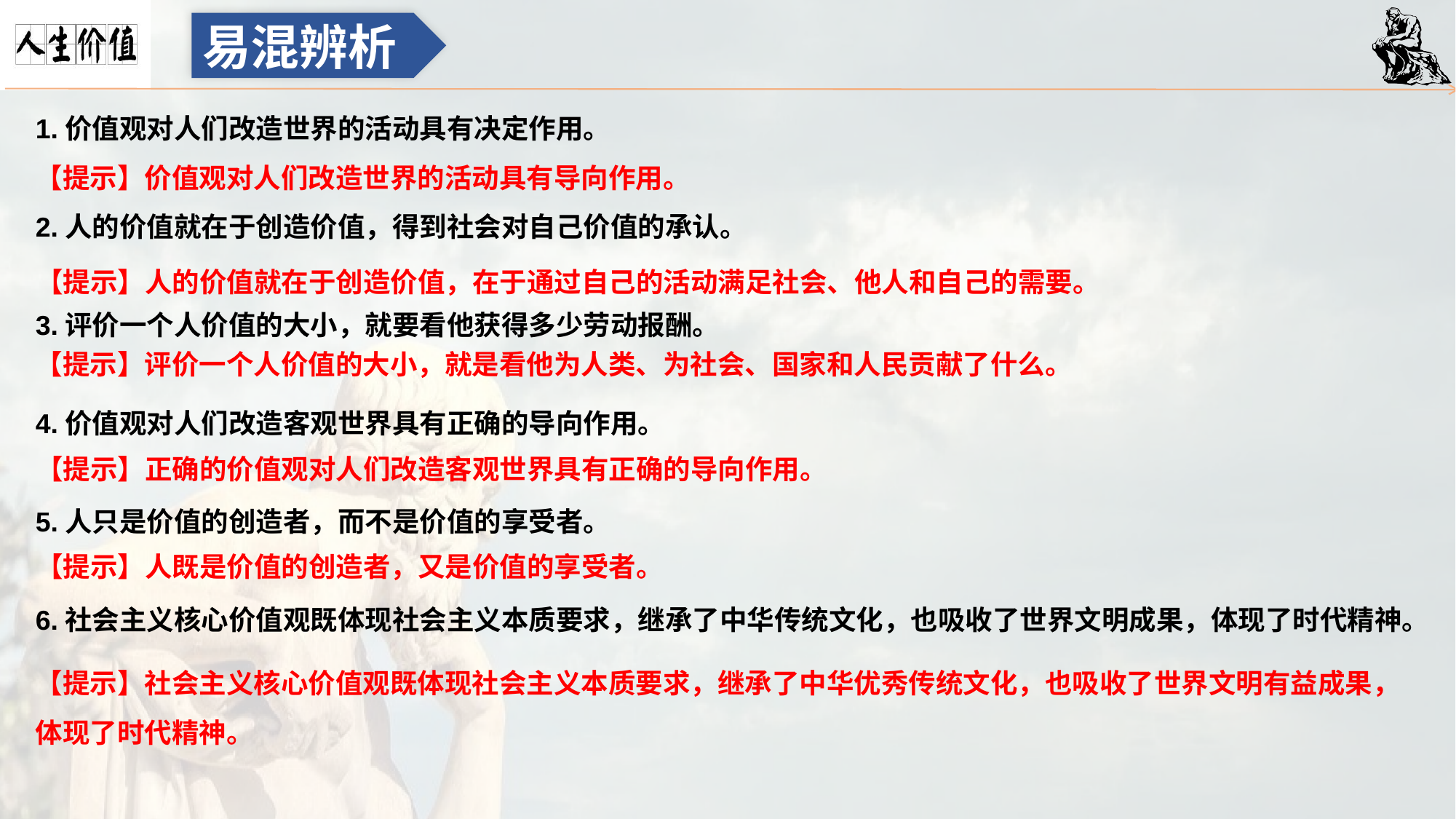

易混辨析
1.价值观对人们改造世界的活动具有决定作用。

2.人的价值就在于创造价值，得到社会对自己价值的承认。

3.评价一个人价值的大小，就要看他获得多少劳动报酬。

4.价值观对人们改造客观世界具有正确的导向作用。

5.人只是价值的创造者，而不是价值的享受者。

6.社会主义核心价值观既体现社会主义本质要求，继承了中华传统文化，也吸收了世界文明成果，体现了时代精神。

【提示】价值观对人们改造世界的活动具有导向作用。
【提示】人的价值就在于创造价值，在于通过自己的活动满足社会、他人和自己的需要。
【提示】评价一个人价值的大小，就是看他为人类、为社会、国家和人民贡献了什么。
【提示】正确的价值观对人们改造客观世界具有正确的导向作用。
【提示】人既是价值的创造者，又是价值的享受者。
【提示】社会主义核心价值观既体现社会主义本质要求，继承了中华优秀传统文化，也吸收了世界文明有益成果，体现了时代精神。